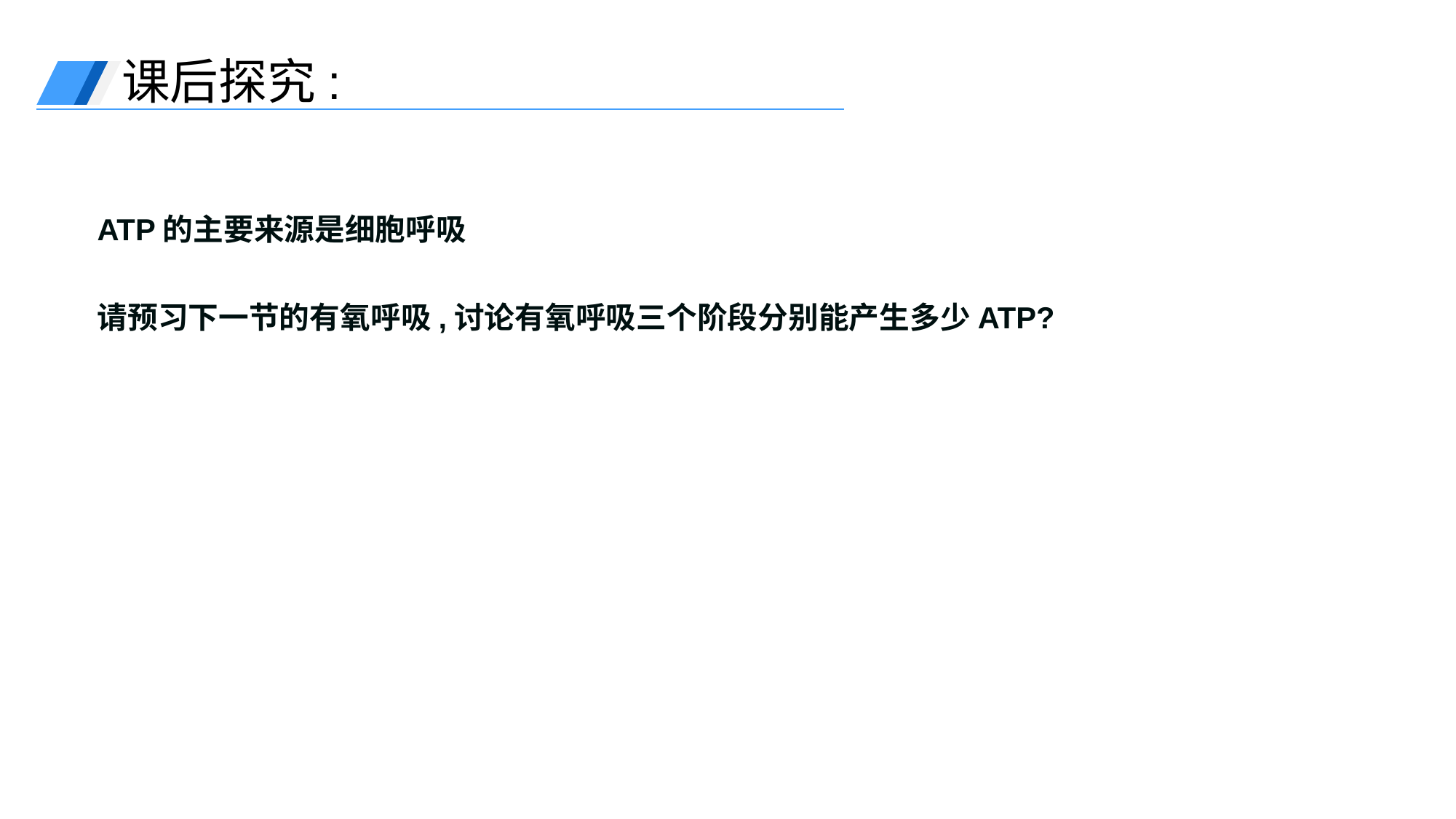

课后探究:
ATP的主要来源是细胞呼吸
请预习下一节的有氧呼吸,讨论有氧呼吸三个阶段分别能产生多少ATP?